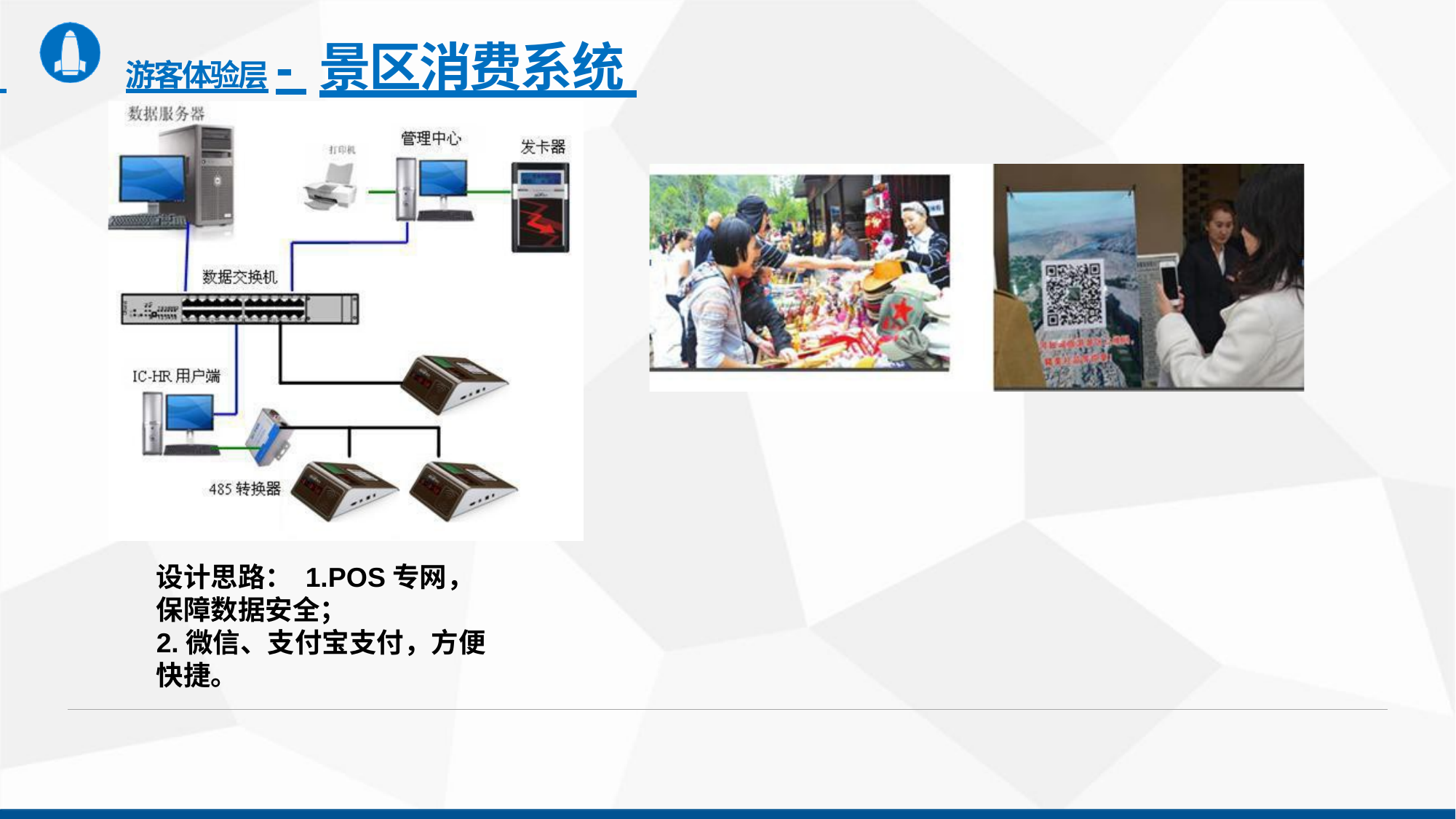

# 游客体验层- 景区消费系统

设计思路： 1.POS专网，保障数据安全；
2.微信、支付宝支付，方便快捷。